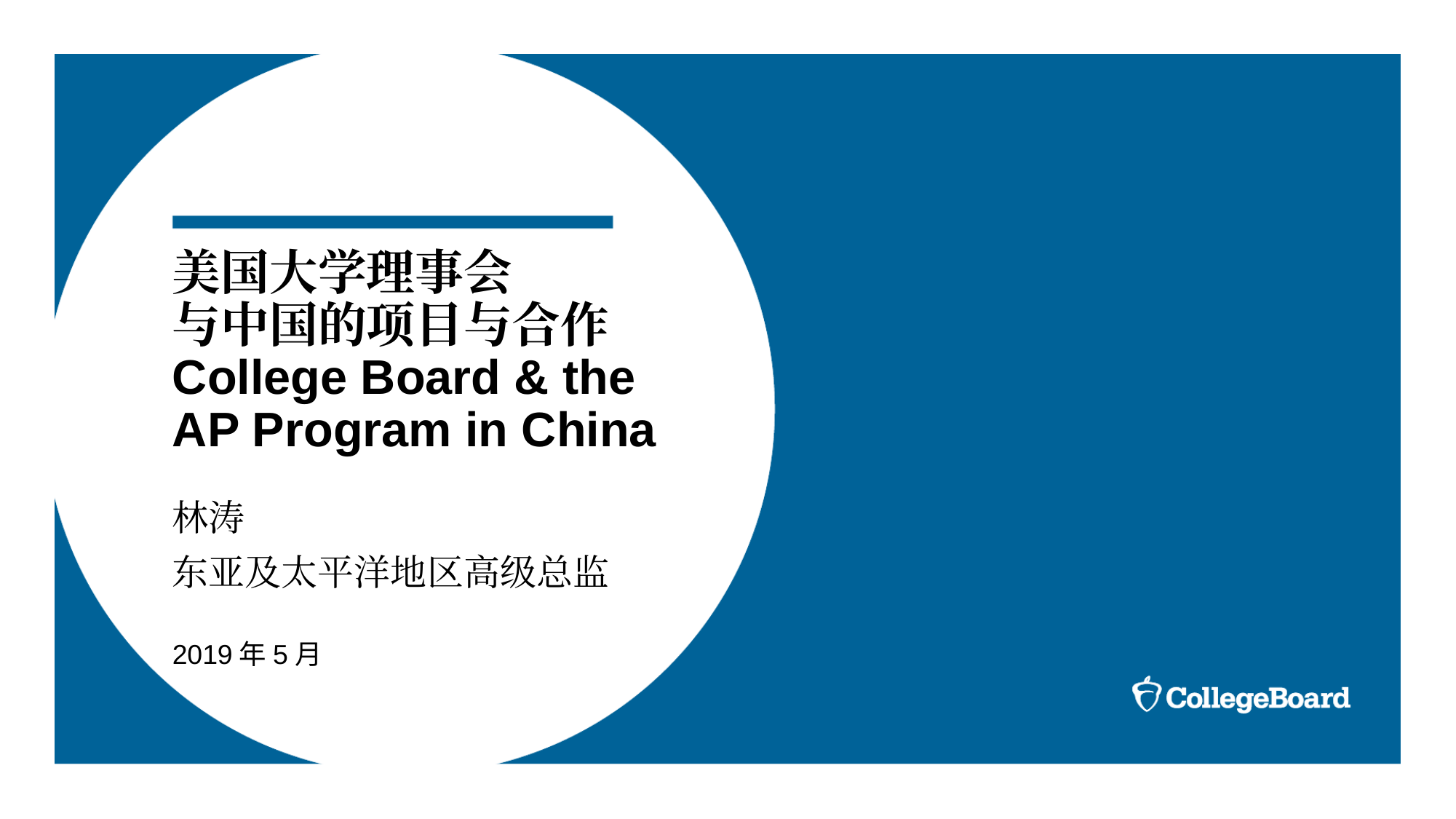

# 美国大学理事会 与中国的项目与合作 College Board & the AP Program in China
林涛
东亚及太平洋地区高级总监

2019年5月